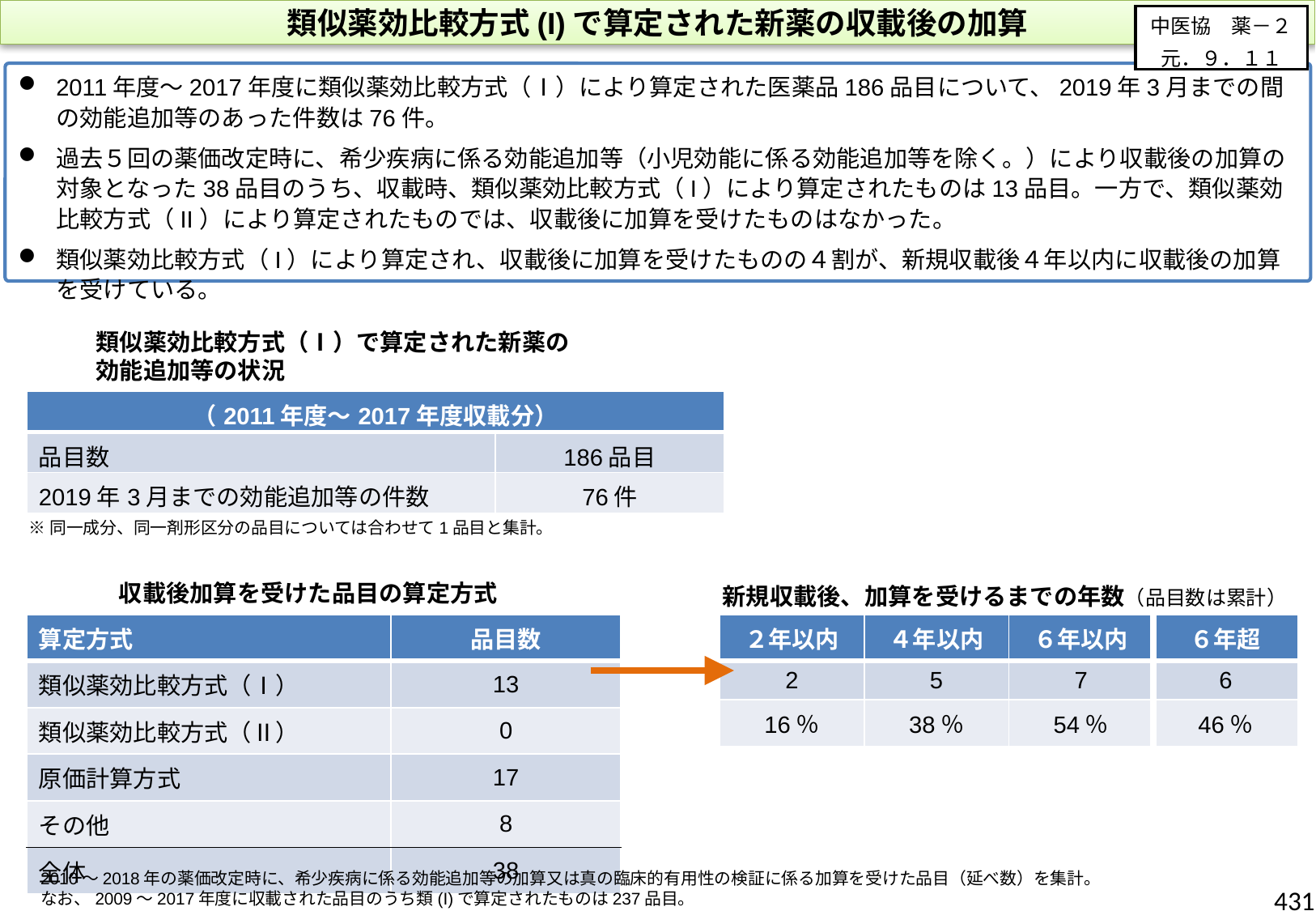

類似薬効比較方式(I)で算定された新薬の収載後の加算
中医協　薬－２
元．９．１１
2011年度～2017年度に類似薬効比較方式（Ⅰ）により算定された医薬品186品目について、2019年3月までの間の効能追加等のあった件数は76件。
過去５回の薬価改定時に、希少疾病に係る効能追加等（小児効能に係る効能追加等を除く。）により収載後の加算の対象となった38品目のうち、収載時、類似薬効比較方式（I）により算定されたものは13品目。一方で、類似薬効比較方式（II）により算定されたものでは、収載後に加算を受けたものはなかった。
類似薬効比較方式（I）により算定され、収載後に加算を受けたものの４割が、新規収載後４年以内に収載後の加算を受けている。
類似薬効比較方式（Ⅰ）で算定された新薬の
効能追加等の状況
| （2011年度～2017年度収載分） |  |
| --- | --- |
| 品目数 | 186品目 |
| 2019年3月までの効能追加等の件数 | 76件 |
※同一成分、同一剤形区分の品目については合わせて1品目と集計。
収載後加算を受けた品目の算定方式
新規収載後、加算を受けるまでの年数（品目数は累計）
| 算定方式 | 品目数 |
| --- | --- |
| 類似薬効比較方式（Ⅰ） | 13 |
| 類似薬効比較方式（Ⅱ） | 0 |
| 原価計算方式 | 17 |
| その他 | 8 |
| 全体 | 38 |
| ２年以内 | ４年以内 | ６年以内 | ６年超 |
| --- | --- | --- | --- |
| 2 | 5 | 7 | 6 |
| 16％ | 38％ | 54％ | 46％ |
2010～2018年の薬価改定時に、希少疾病に係る効能追加等の加算又は真の臨床的有用性の検証に係る加算を受けた品目（延べ数）を集計。
なお、2009～2017年度に収載された品目のうち類(I)で算定されたものは237品目。
431